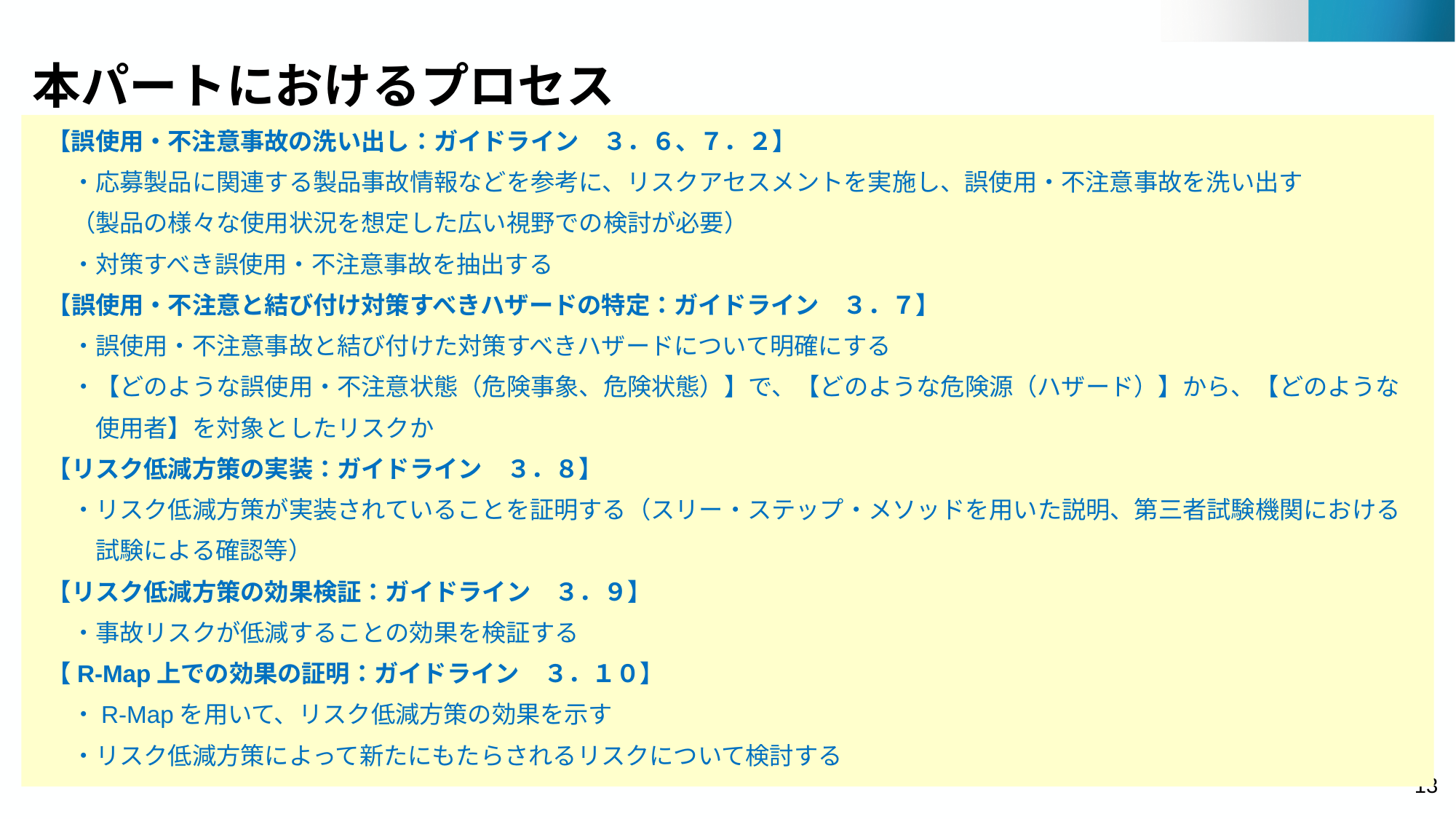

# 本パートにおけるプロセス
【誤使用・不注意事故の洗い出し：ガイドライン　３．６、７．２】
　・応募製品に関連する製品事故情報などを参考に、リスクアセスメントを実施し、誤使用・不注意事故を洗い出す
　（製品の様々な使用状況を想定した広い視野での検討が必要）
　・対策すべき誤使用・不注意事故を抽出する
【誤使用・不注意と結び付け対策すべきハザードの特定：ガイドライン　３．７】
　・誤使用・不注意事故と結び付けた対策すべきハザードについて明確にする
　・【どのような誤使用・不注意状態（危険事象、危険状態）】で、【どのような危険源（ハザード）】から、【どのような
　　使用者】を対象としたリスクか
【リスク低減方策の実装：ガイドライン　３．８】
　・リスク低減方策が実装されていることを証明する（スリー・ステップ・メソッドを用いた説明、第三者試験機関における
　　試験による確認等）
【リスク低減方策の効果検証：ガイドライン　３．９】
　・事故リスクが低減することの効果を検証する
【R-Map上での効果の証明：ガイドライン　３．１０】
　・R-Mapを用いて、リスク低減方策の効果を示す
　・リスク低減方策によって新たにもたらされるリスクについて検討する
13